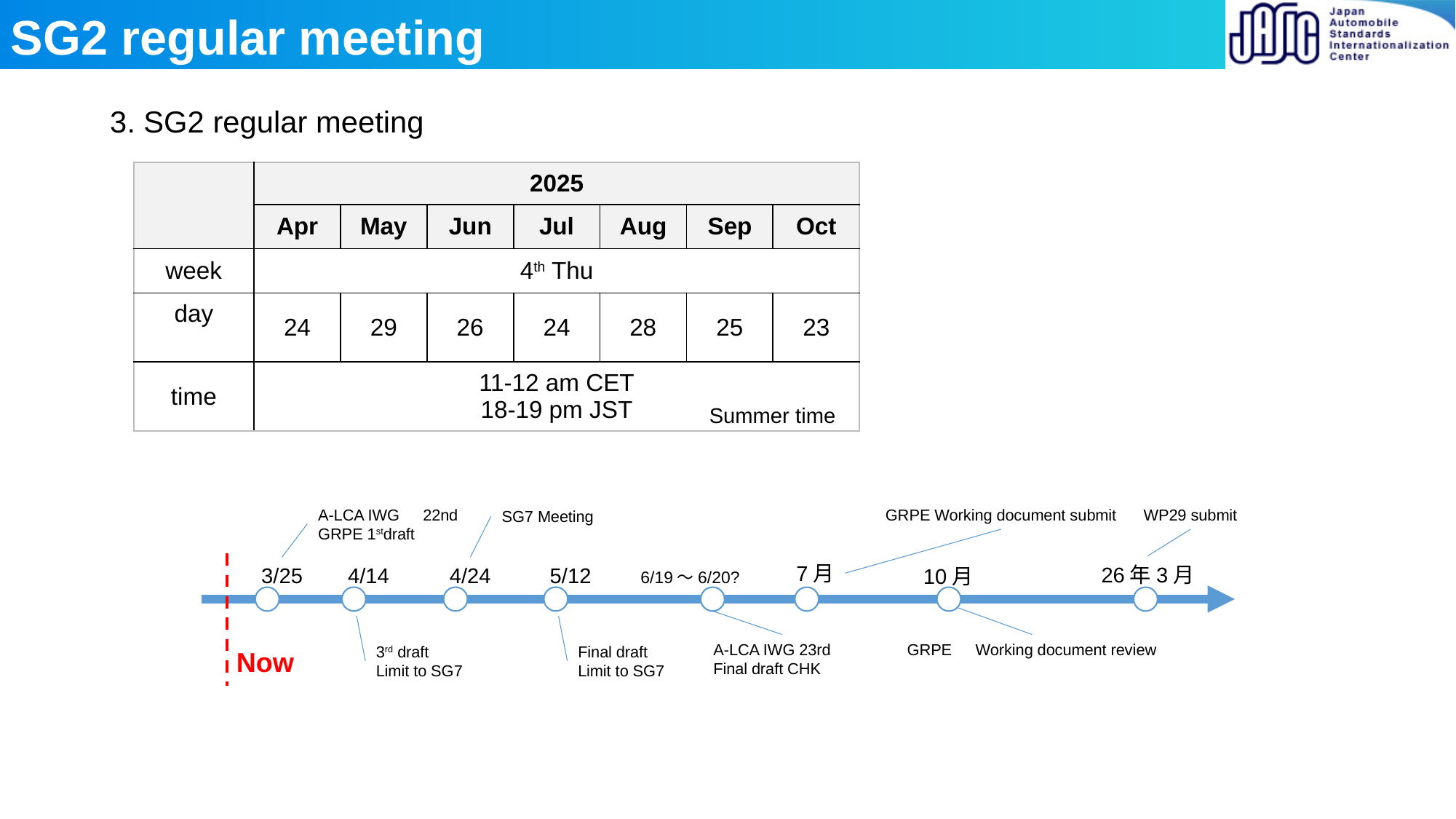

SG2 regular meeting
3. SG2 regular meeting
|  | 2025 |  |  |  |  |  |  |
| --- | --- | --- | --- | --- | --- | --- | --- |
|  | Apr | May | Jun | Jul | Aug | Sep | Oct |
| week | 4th Thu |  |  |  |  |  |  |
| day | 24 | 29 | 26 | 24 | 28 | 25 | 23 |
| time | 11-12 am CET 18-19 pm JST |  |  |  |  |  |  |
Summer time
A-LCA IWG　22nd
GRPE 1stdraft
GRPE Working document submit
WP29 submit
SG7 Meeting
7月
26年3月
4/14
5/12
3/25
4/24
10月
6/19～6/20?

A-LCA IWG 23rd
Final draft CHK
GRPE　Working document review
3rd draft
Limit to SG7
Final draft
Limit to SG7
Now